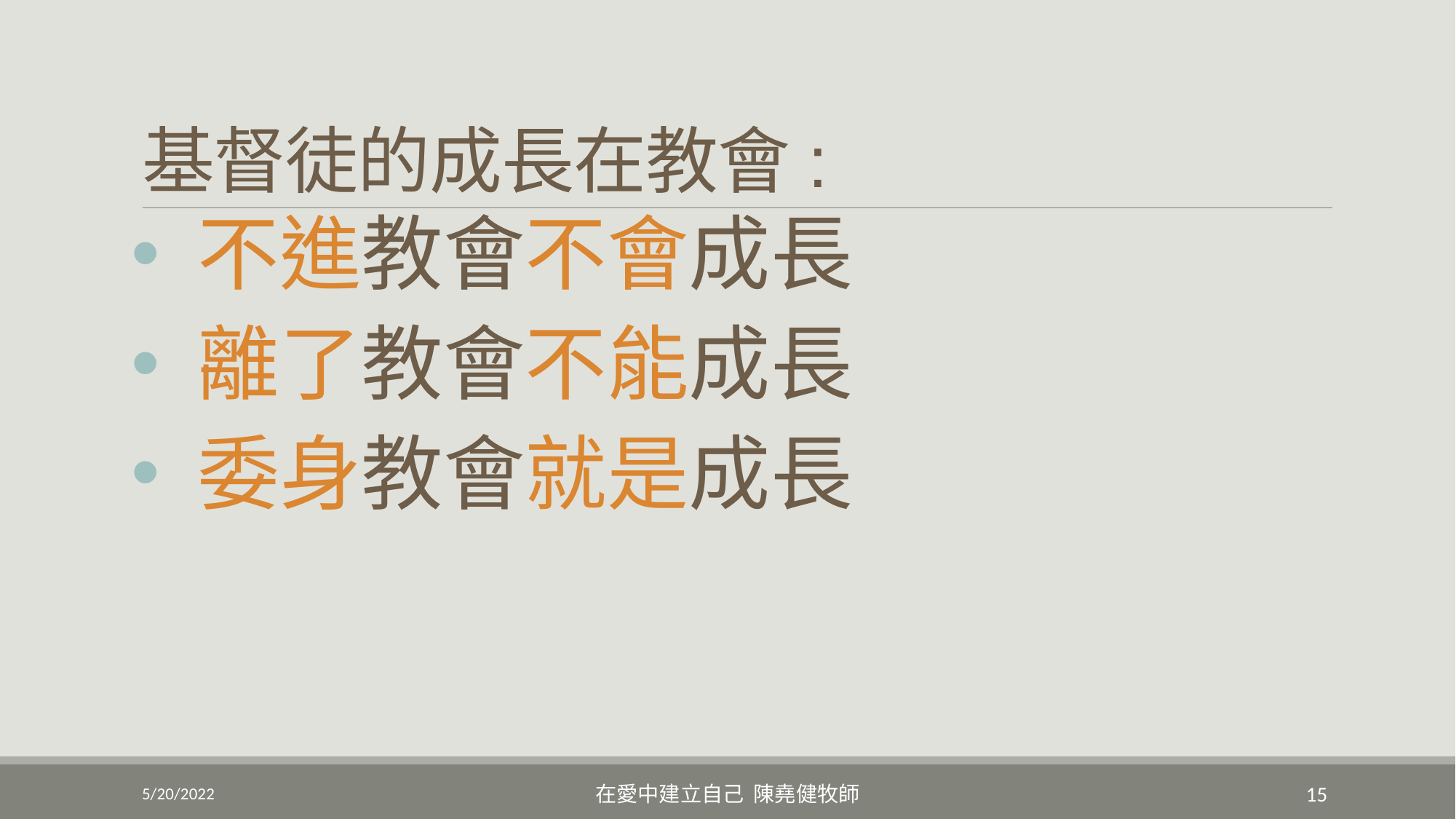

# 基督徒的成長在教會:
 不進教會不會成長
 離了教會不能成長
 委身教會就是成長

5/20/2022
在愛中建立自己  陳堯健牧師
15